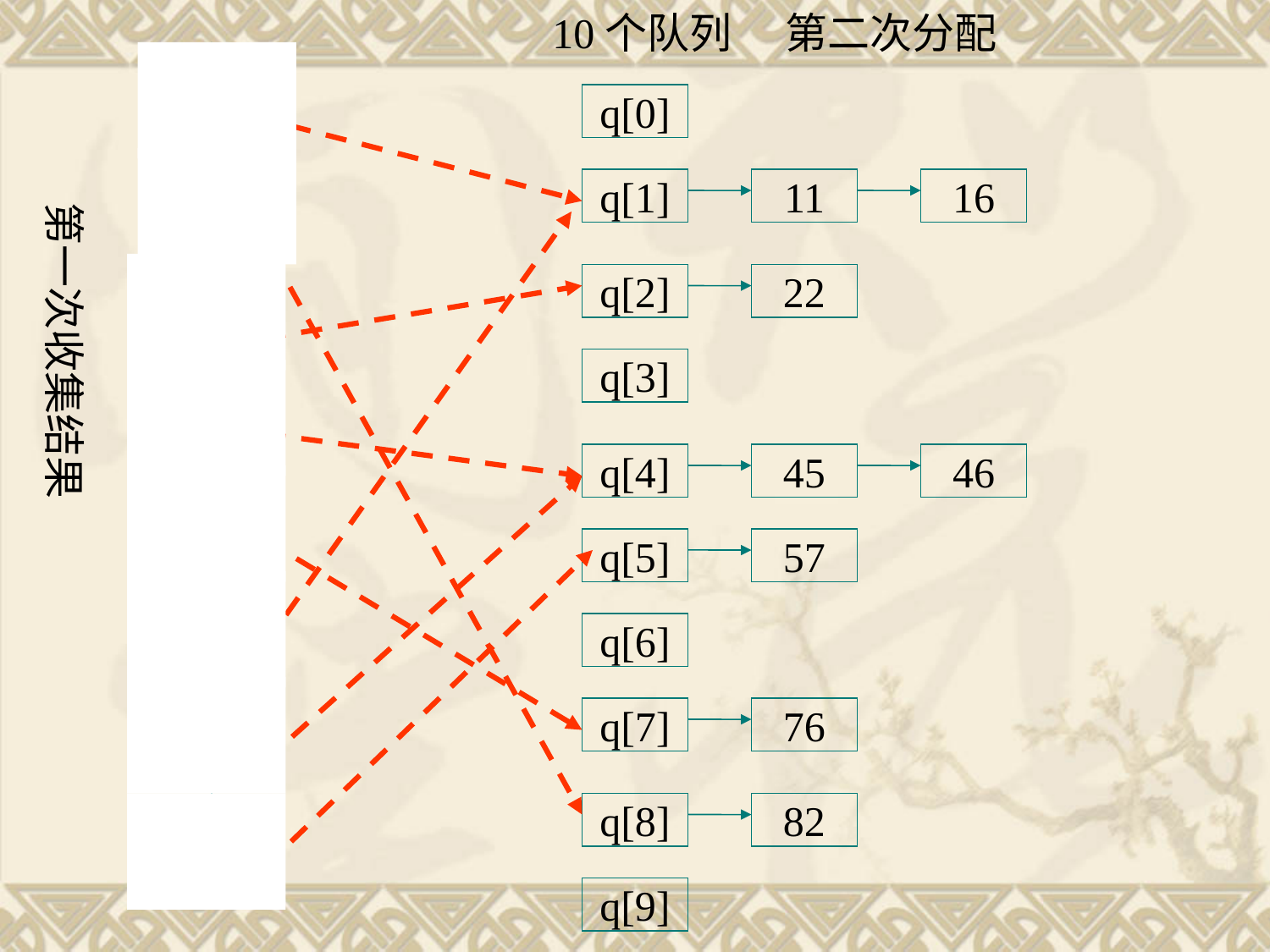

10个队列
第二次分配

q[0]
11

q[1]
11

16

第一次收集结果
82

q[2]
22

22
q[3]

45

q[4]
45

46

76
q[5]
57

q[6]
16

q[7]
76

46

q[8]
82

57
q[9]